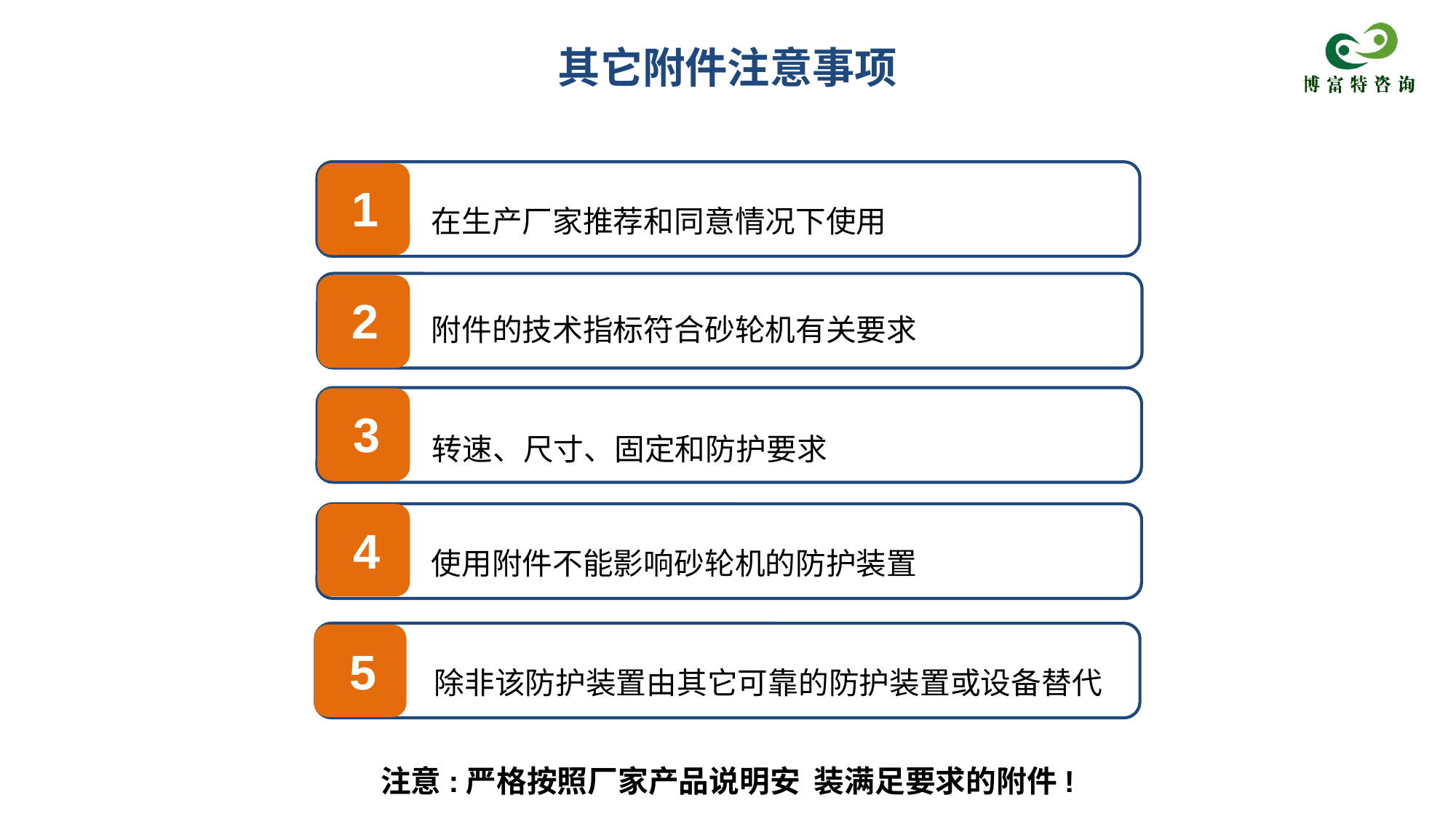

其它附件注意事项

1
在生产厂家推荐和同意情况下使用

2
附件的技术指标符合砂轮机有关要求

3
转速、尺寸、固定和防护要求

4
使用附件不能影响砂轮机的防护装置

5
除非该防护装置由其它可靠的防护装置或设备替代
注意:严格按照厂家产品说明安  装满足要求的附件!